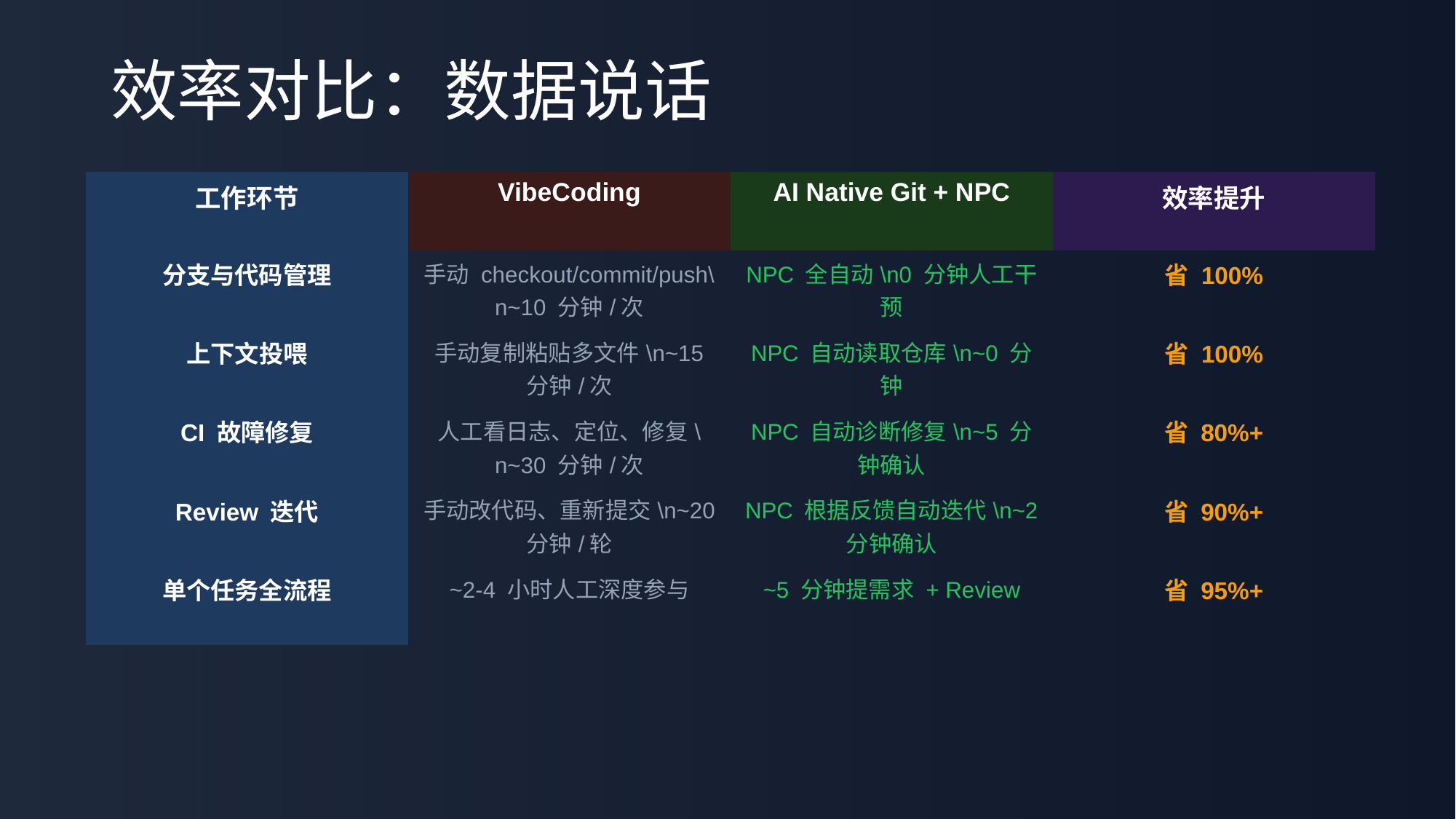

# 效率对比：数据说话
| 工作环节 | VibeCoding | AI Native Git + NPC | 效率提升 |
| --- | --- | --- | --- |
| 分支与代码管理 | 手动 checkout/commit/push\n~10 分钟/次 | NPC 全自动\n0 分钟人工干预 | 省 100% |
| 上下文投喂 | 手动复制粘贴多文件\n~15 分钟/次 | NPC 自动读取仓库\n~0 分钟 | 省 100% |
| CI 故障修复 | 人工看日志、定位、修复\n~30 分钟/次 | NPC 自动诊断修复\n~5 分钟确认 | 省 80%+ |
| Review 迭代 | 手动改代码、重新提交\n~20 分钟/轮 | NPC 根据反馈自动迭代\n~2 分钟确认 | 省 90%+ |
| 单个任务全流程 | ~2-4 小时人工深度参与 | ~5 分钟提需求 + Review | 省 95%+ |